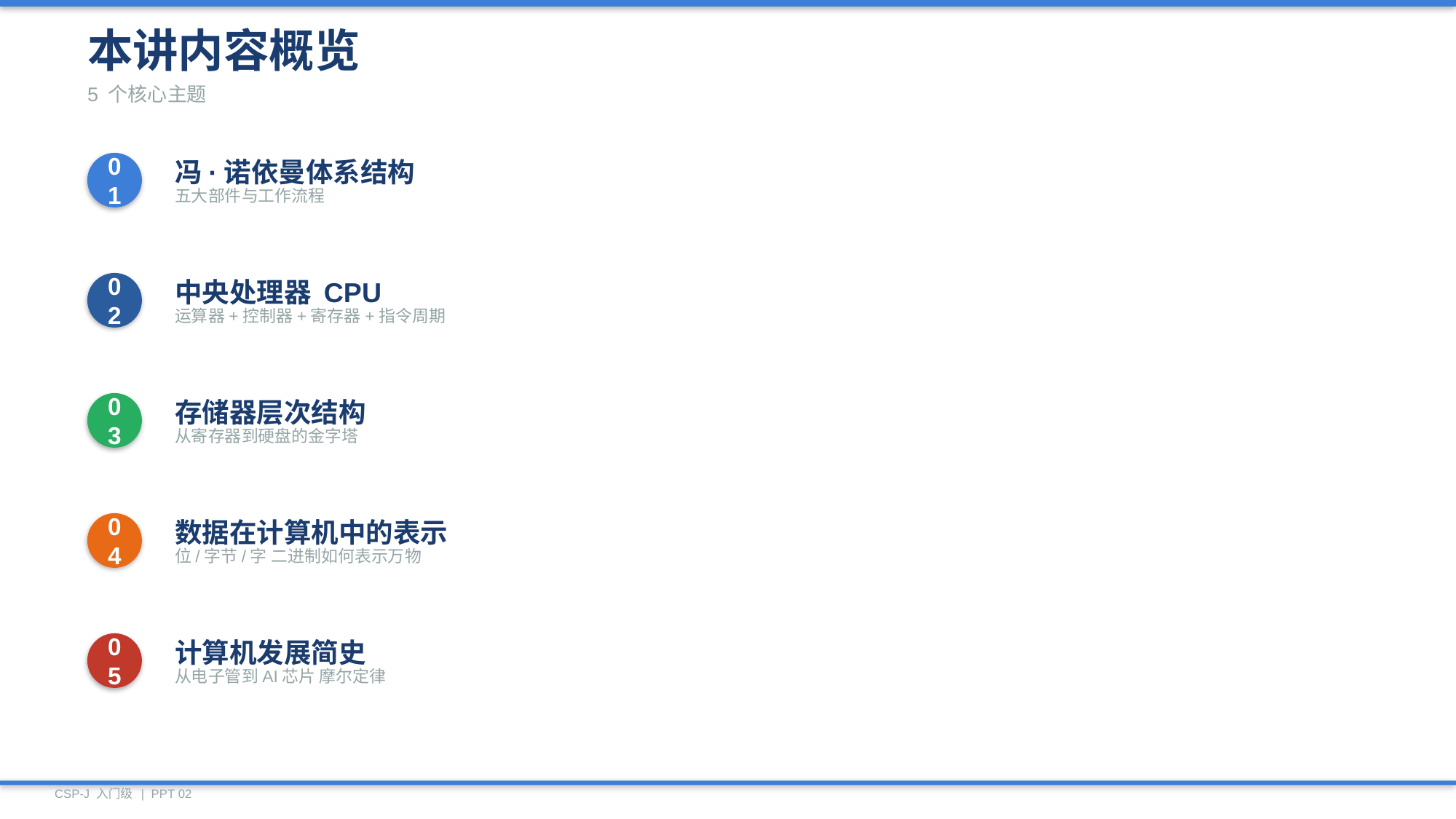

本讲内容概览
5 个核心主题
01
冯·诺依曼体系结构
五大部件与工作流程
02
中央处理器 CPU
运算器+控制器+寄存器+指令周期
03
存储器层次结构
从寄存器到硬盘的金字塔
04
数据在计算机中的表示
位/字节/字 二进制如何表示万物
05
计算机发展简史
从电子管到AI芯片 摩尔定律

CSP-J 入门级  |  PPT 02